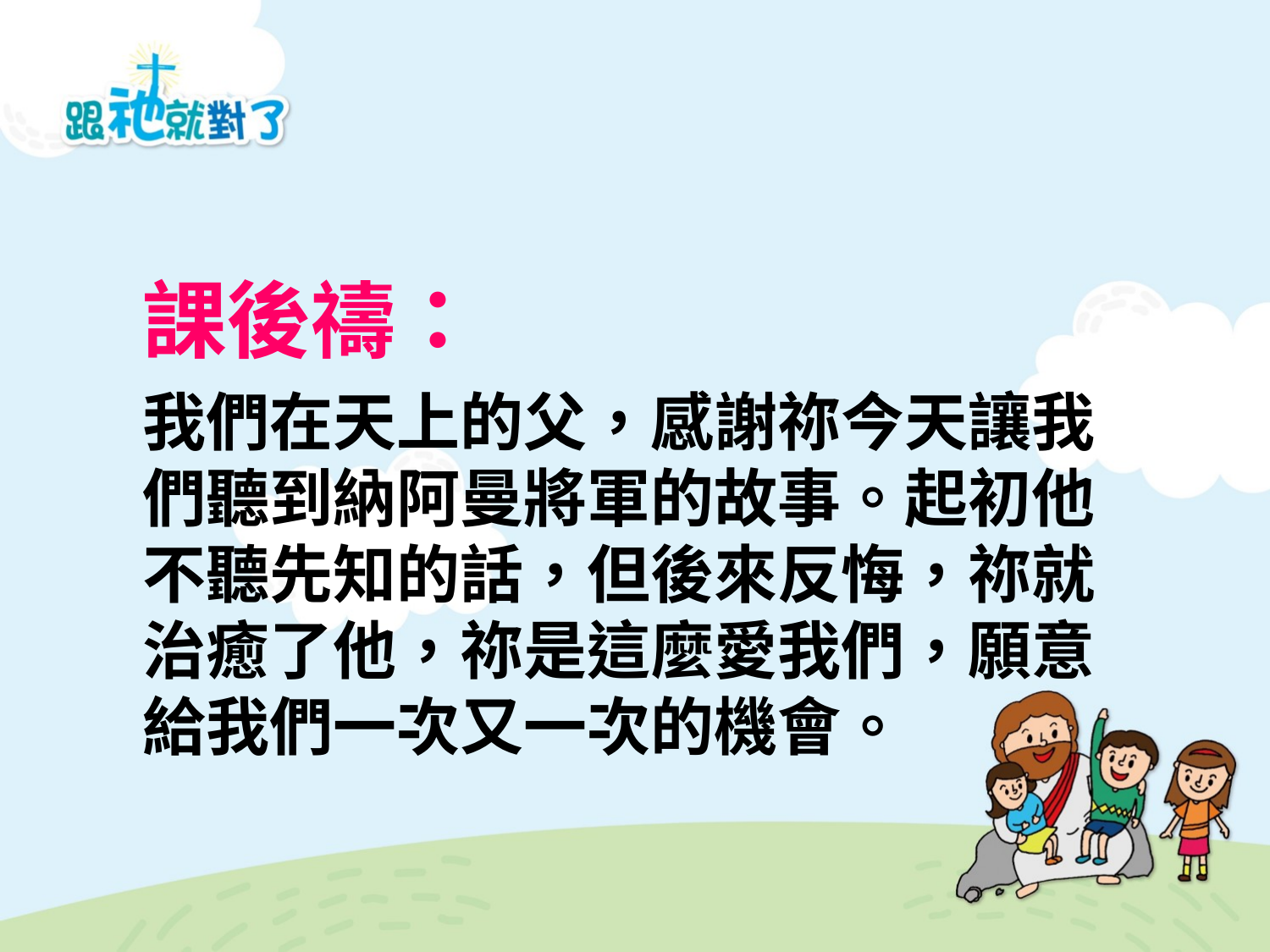

課後禱：
我們在天上的父，感謝祢今天讓我們聽到納阿曼將軍的故事。起初他不聽先知的話，但後來反悔，祢就治癒了他，祢是這麼愛我們，願意給我們一次又一次的機會。